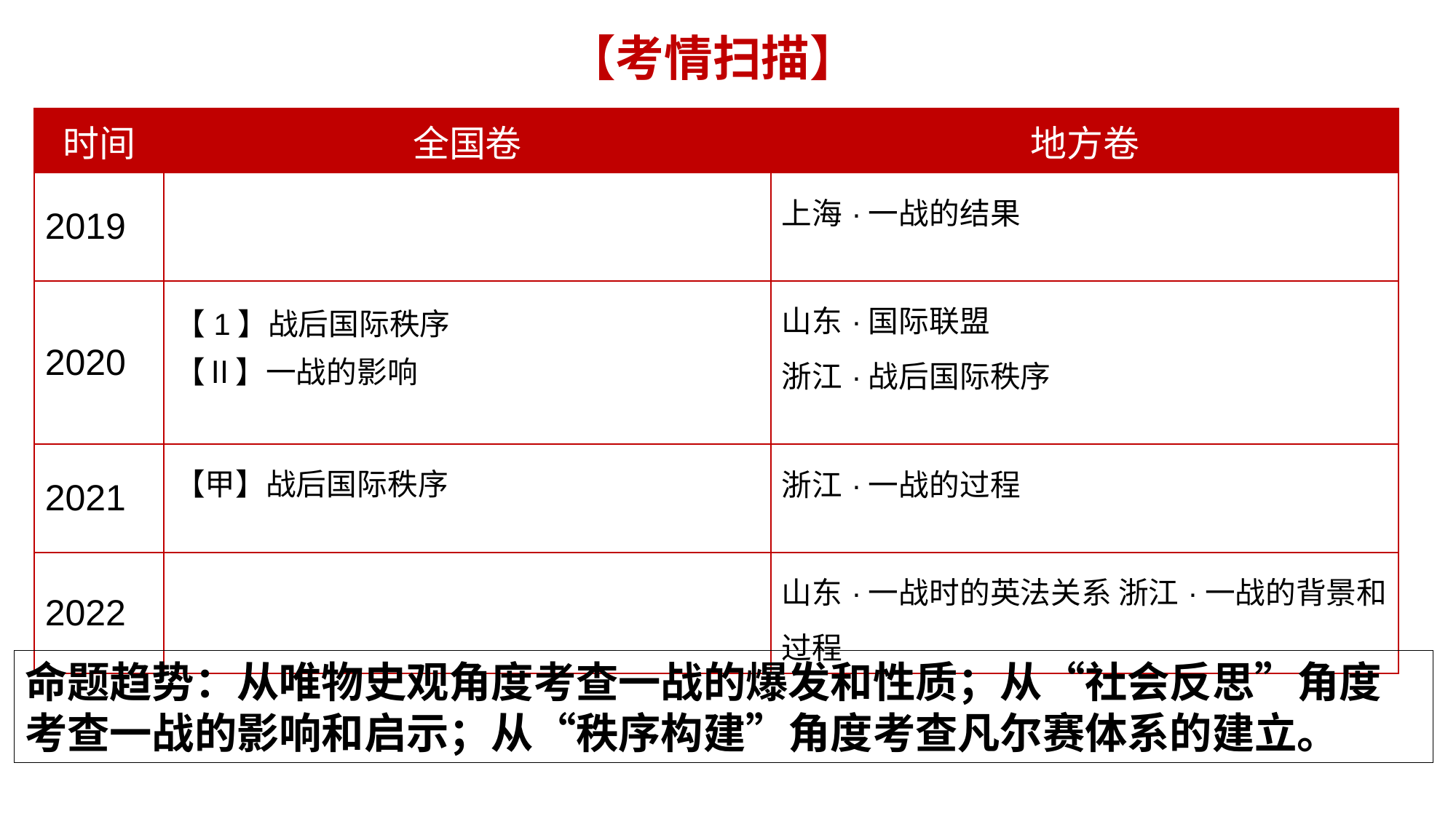

【考情扫描】
| 时间 | 全国卷 | 地方卷 |
| --- | --- | --- |
| 2019 |  | 上海·一战的结果 |
| 2020 | 【1】战后国际秩序 【Ⅱ】一战的影响 | 山东·国际联盟 浙江·战后国际秩序 |
| 2021 | 【甲】战后国际秩序 | 浙江·一战的过程 |
| 2022 |  | 山东·一战时的英法关系 浙江·一战的背景和过程 |
命题趋势：从唯物史观角度考查一战的爆发和性质；从“社会反思”角度考查一战的影响和启示；从“秩序构建”角度考查凡尔赛体系的建立。